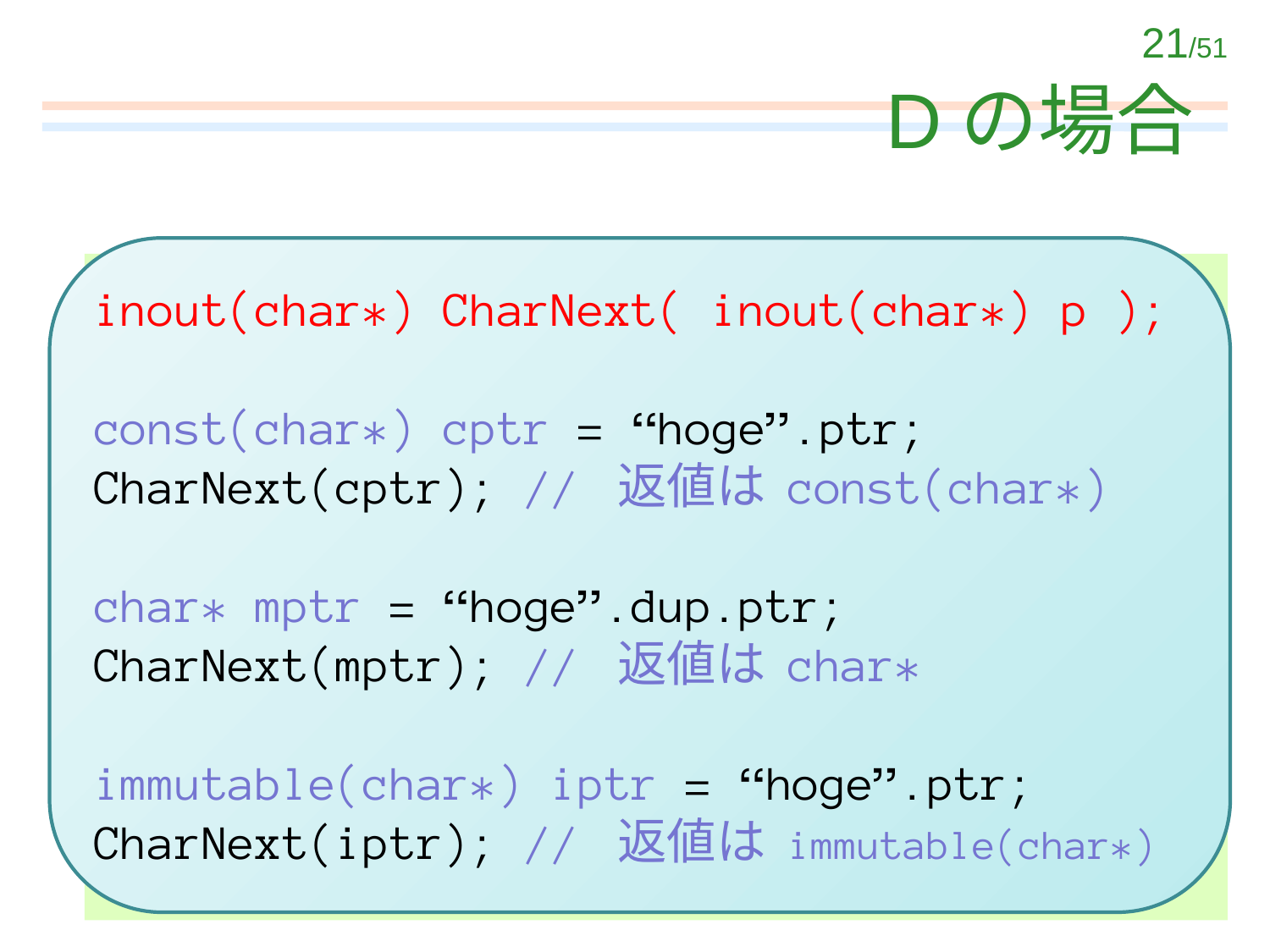

# Dの場合

inout(char*) CharNext( inout(char*) p );

const(char*) cptr = “hoge”.ptr;
CharNext(cptr); // 返値は const(char*)

char* mptr = “hoge”.dup.ptr;
CharNext(mptr); // 返値は char*

immutable(char*) iptr = “hoge”.ptr;
CharNext(iptr); // 返値は immutable(char*)